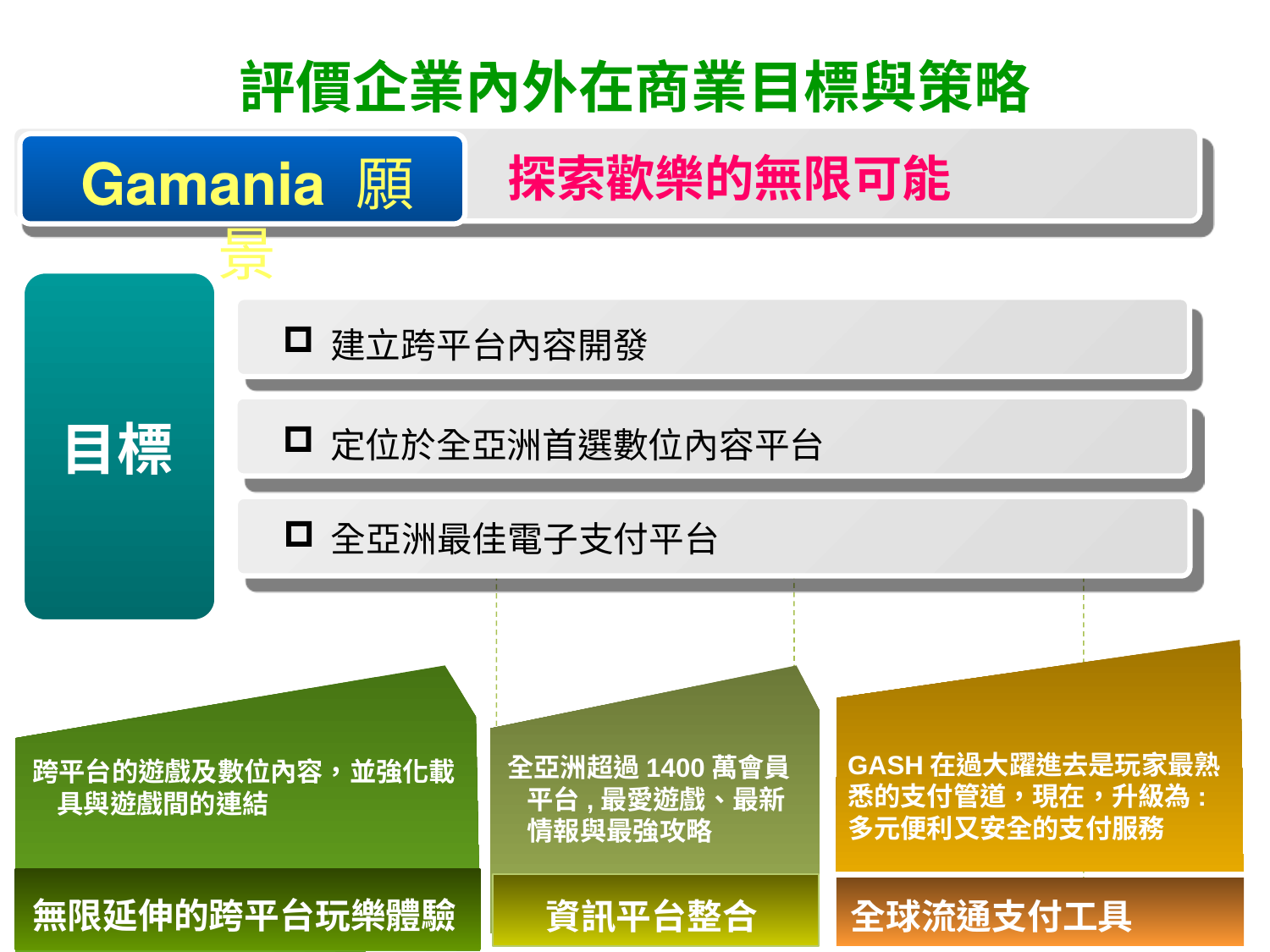

# 評價企業內外在商業目標與策略

Gamania 願景
探索歡樂的無限可能

建立跨平台內容開發

目標
定位於全亞洲首選數位內容平台

全亞洲最佳電子支付平台

GASH在過大躍進去是玩家最熟悉的支付管道，現在，升級為:
多元便利又安全的支付服務

全球流通支付工具

全亞洲超過1400萬會員平台,最愛遊戲、最新情報與最強攻略

資訊平台整合

跨平台的遊戲及數位內容，並強化載具與遊戲間的連結

無限延伸的跨平台玩樂體驗